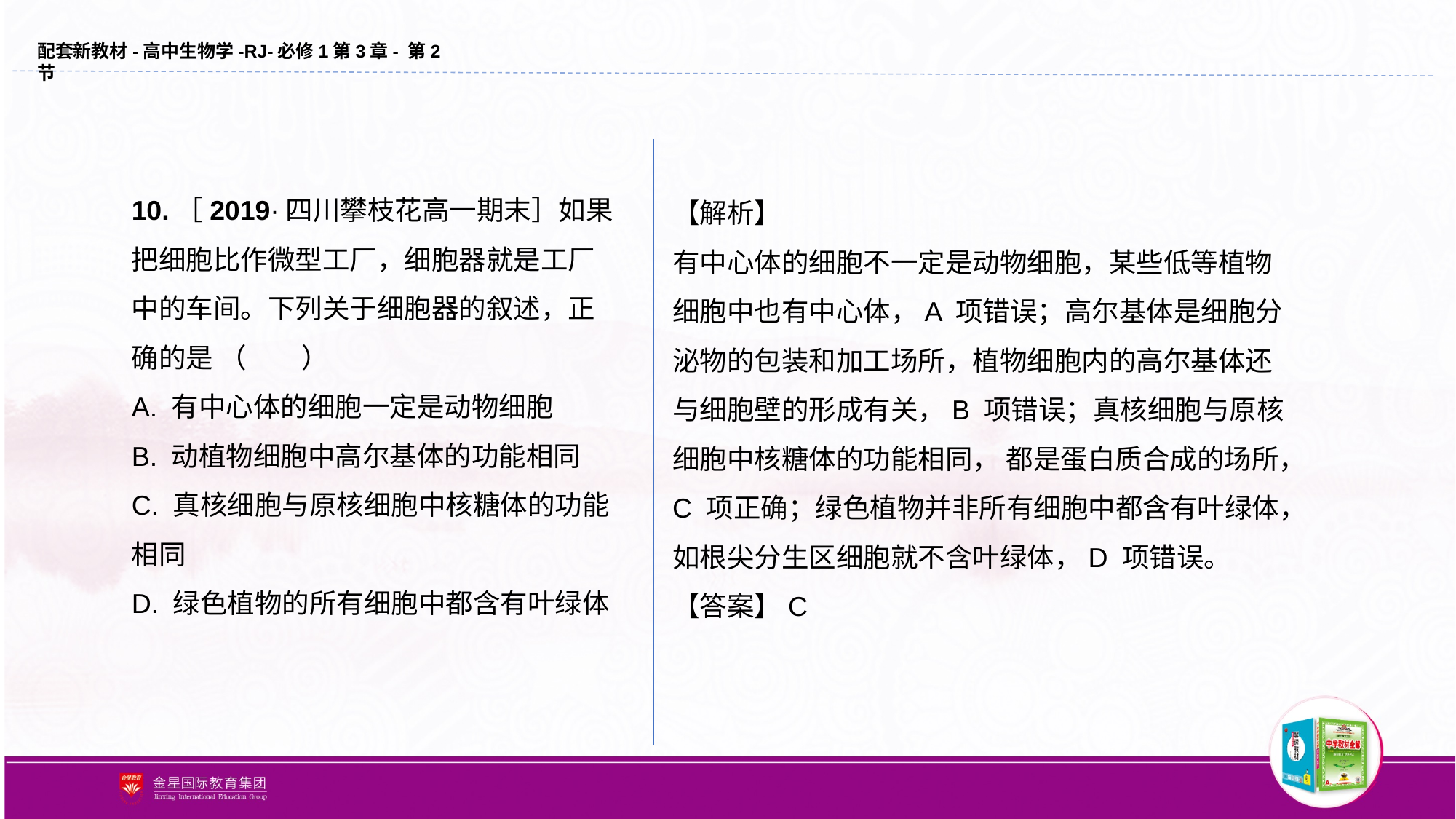

10.［2019·四川攀枝花高一期末］如果把细胞比作微型工厂，细胞器就是工厂中的车间。下列关于细胞器的叙述，正确的是 （　　）
A. 有中心体的细胞一定是动物细胞
B. 动植物细胞中高尔基体的功能相同
C. 真核细胞与原核细胞中核糖体的功能相同
D. 绿色植物的所有细胞中都含有叶绿体
【解析】
有中心体的细胞不一定是动物细胞，某些低等植物细胞中也有中心体，A 项错误；高尔基体是细胞分泌物的包装和加工场所，植物细胞内的高尔基体还与细胞壁的形成有关，B 项错误；真核细胞与原核细胞中核糖体的功能相同， 都是蛋白质合成的场所，C 项正确；绿色植物并非所有细胞中都含有叶绿体，如根尖分生区细胞就不含叶绿体，D 项错误。
【答案】C